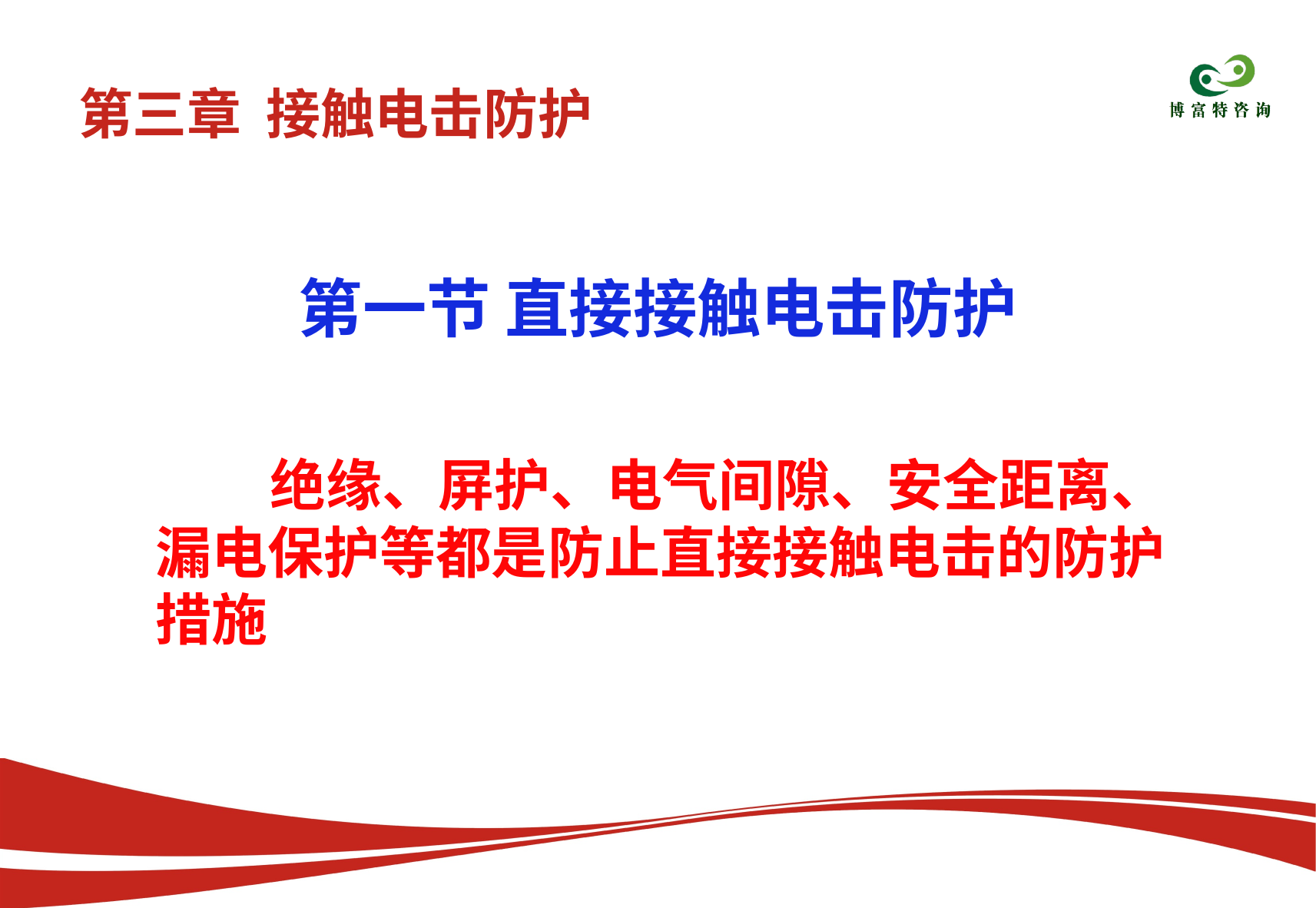

20
# 第三章  接触电击防护
第一节 直接接触电击防护
        绝缘、屏护、电气间隙、安全距离、漏电保护等都是防止直接接触电击的防护措施